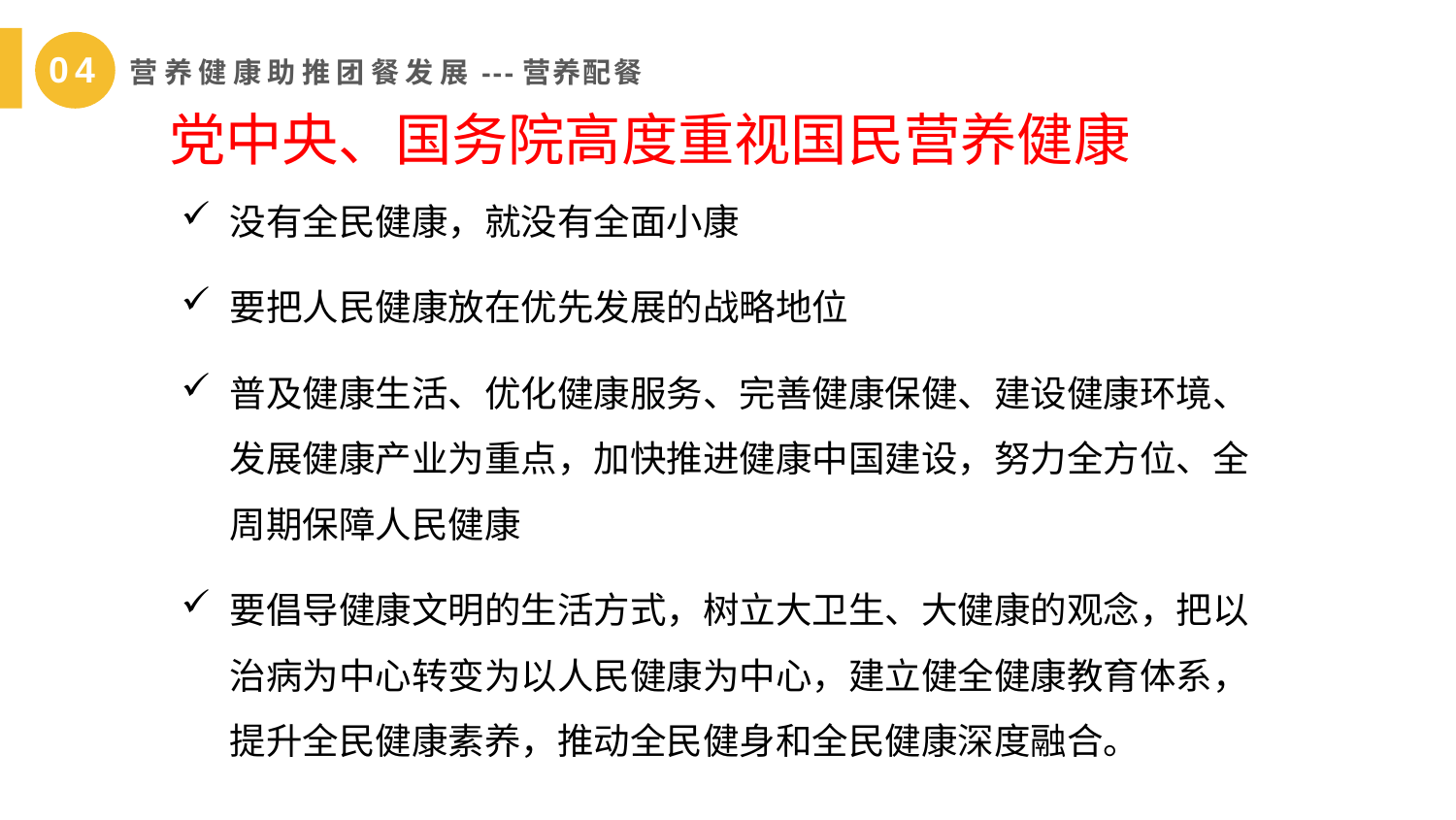

04
 营养健康助推团餐发展---营养配餐

# 党中央、国务院高度重视国民营养健康
没有全民健康，就没有全面小康
要把人民健康放在优先发展的战略地位
普及健康生活、优化健康服务、完善健康保健、建设健康环境、发展健康产业为重点，加快推进健康中国建设，努力全方位、全周期保障人民健康
要倡导健康文明的生活方式，树立大卫生、大健康的观念，把以治病为中心转变为以人民健康为中心，建立健全健康教育体系，提升全民健康素养，推动全民健身和全民健康深度融合。